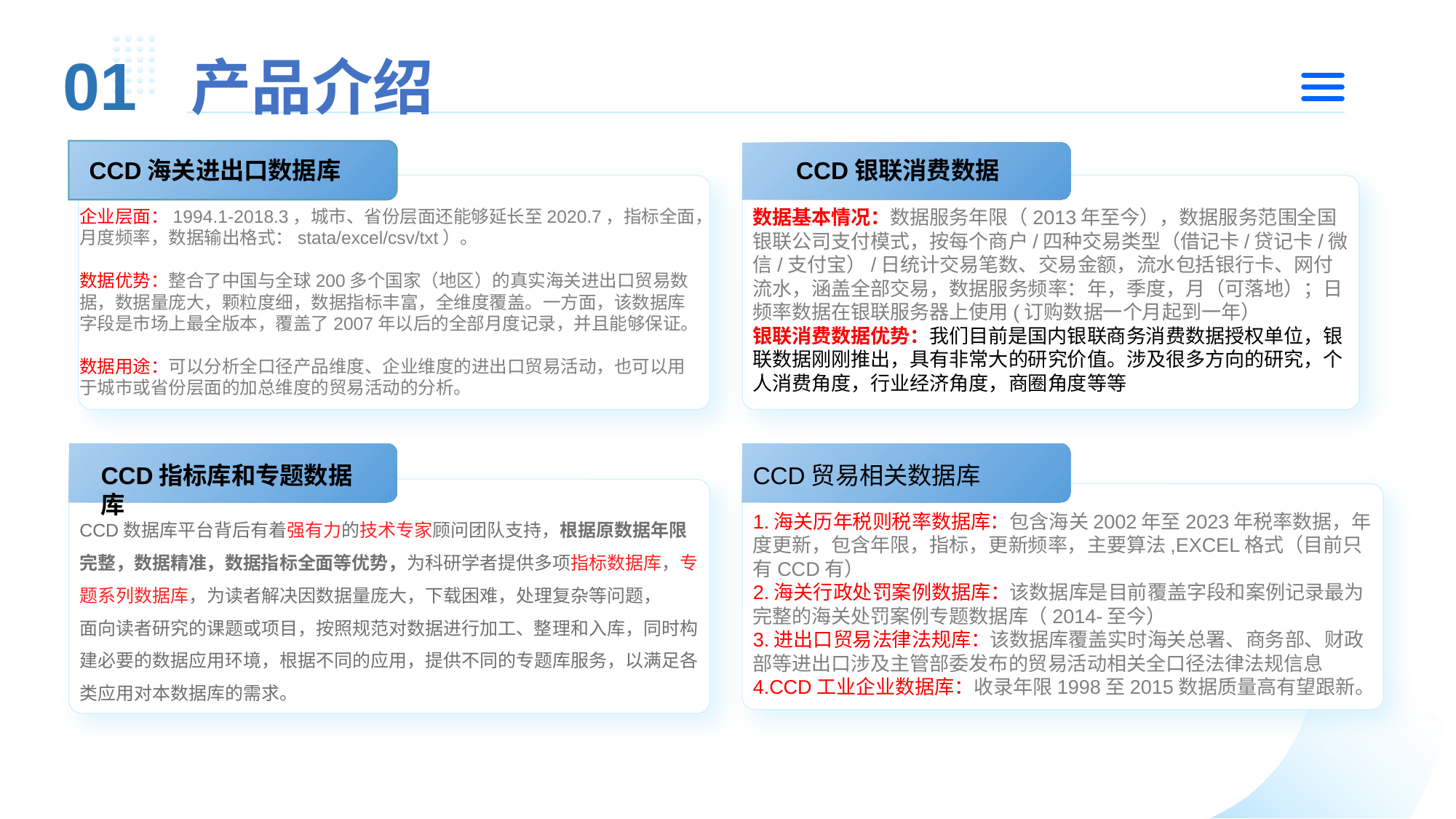

01

产品介绍
CCD海关进出口数据库
CCD银联消费数据

企业层面：1994.1-2018.3，城市、省份层面还能够延长至2020.7，指标全面，月度频率，数据输出格式：stata/excel/csv/txt）。

数据优势：整合了中国与全球200多个国家（地区）的真实海关进出口贸易数据，数据量庞大，颗粒度细，数据指标丰富，全维度覆盖。一方面，该数据库字段是市场上最全版本，覆盖了2007年以后的全部月度记录，并且能够保证。

数据用途：可以分析全口径产品维度、企业维度的进出口贸易活动，也可以用于城市或省份层面的加总维度的贸易活动的分析。
数据基本情况：数据服务年限（2013年至今），数据服务范围全国银联公司支付模式，按每个商户/四种交易类型（借记卡/贷记卡/微信/支付宝）/日统计交易笔数、交易金额，流水包括银行卡、网付流水，涵盖全部交易，数据服务频率：年，季度，月（可落地）；日频率数据在银联服务器上使用(订购数据一个月起到一年）
银联消费数据优势：我们目前是国内银联商务消费数据授权单位，银联数据刚刚推出，具有非常大的研究价值。涉及很多方向的研究，个人消费角度，行业经济角度，商圈角度等等

CCD指标库和专题数据库

CCD贸易相关数据库

CCD数据库平台背后有着强有力的技术专家顾问团队支持，根据原数据年限完整，数据精准，数据指标全面等优势，为科研学者提供多项指标数据库，专题系列数据库，为读者解决因数据量庞大，下载困难，处理复杂等问题，
面向读者研究的课题或项目，按照规范对数据进行加工、整理和入库，同时构建必要的数据应用环境，根据不同的应用，提供不同的专题库服务，以满足各类应用对本数据库的需求。
1.海关历年税则税率数据库：包含海关2002年至2023年税率数据，年度更新，包含年限，指标，更新频率，主要算法,EXCEL格式（目前只有CCD有）
2.海关行政处罚案例数据库：该数据库是目前覆盖字段和案例记录最为完整的海关处罚案例专题数据库（2014-至今）
3.进出口贸易法律法规库：该数据库覆盖实时海关总署、商务部、财政部等进出口涉及主管部委发布的贸易活动相关全口径法律法规信息
4.CCD工业企业数据库：收录年限1998至2015数据质量高有望跟新。